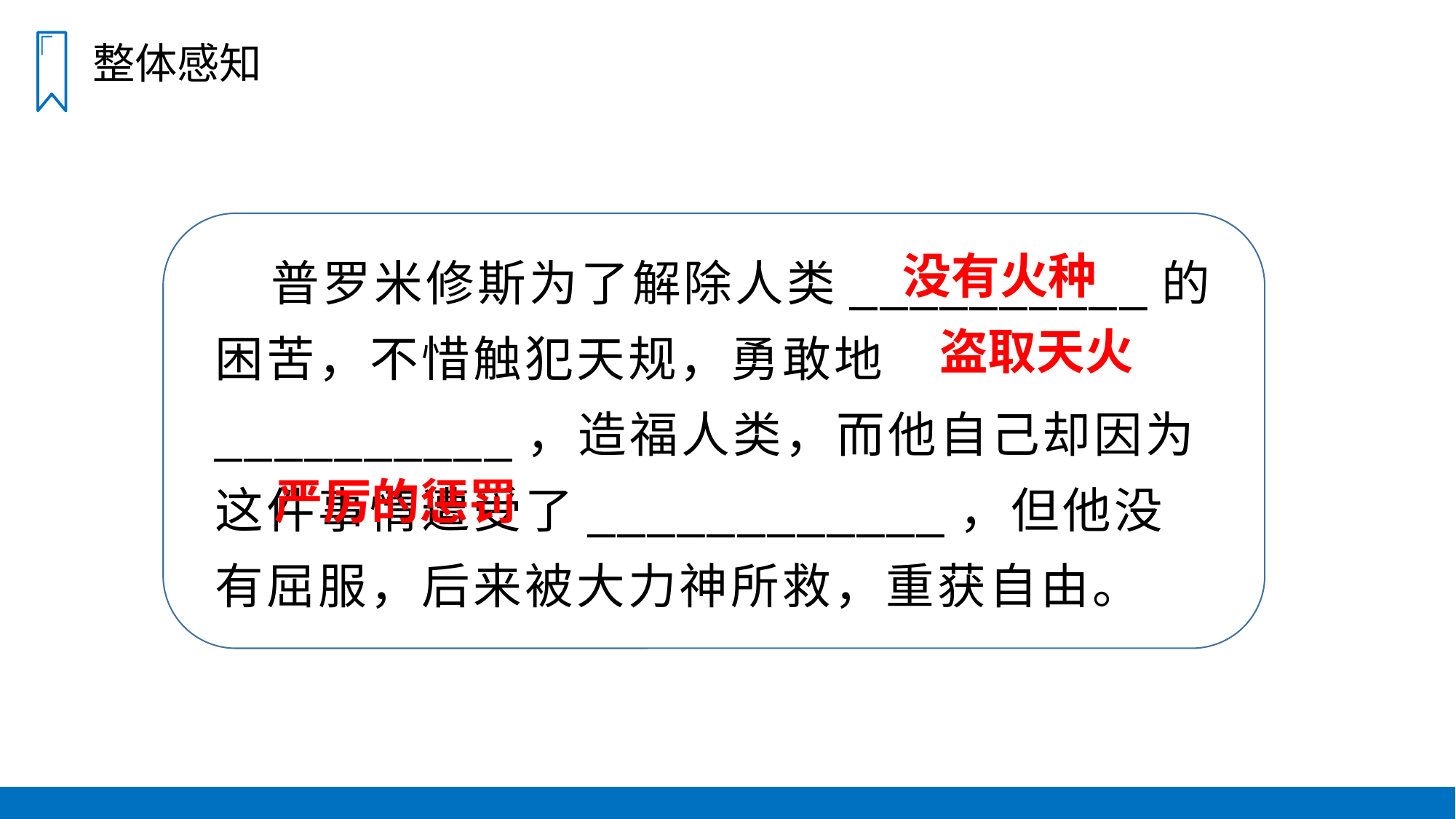

整体感知

没有火种
    普罗米修斯为了解除人类__________的困苦，不惜触犯天规，勇敢地__________，造福人类，而他自己却因为这件事情遭受了____________，但他没有屈服，后来被大力神所救，重获自由。
盗取天火
严厉的惩罚